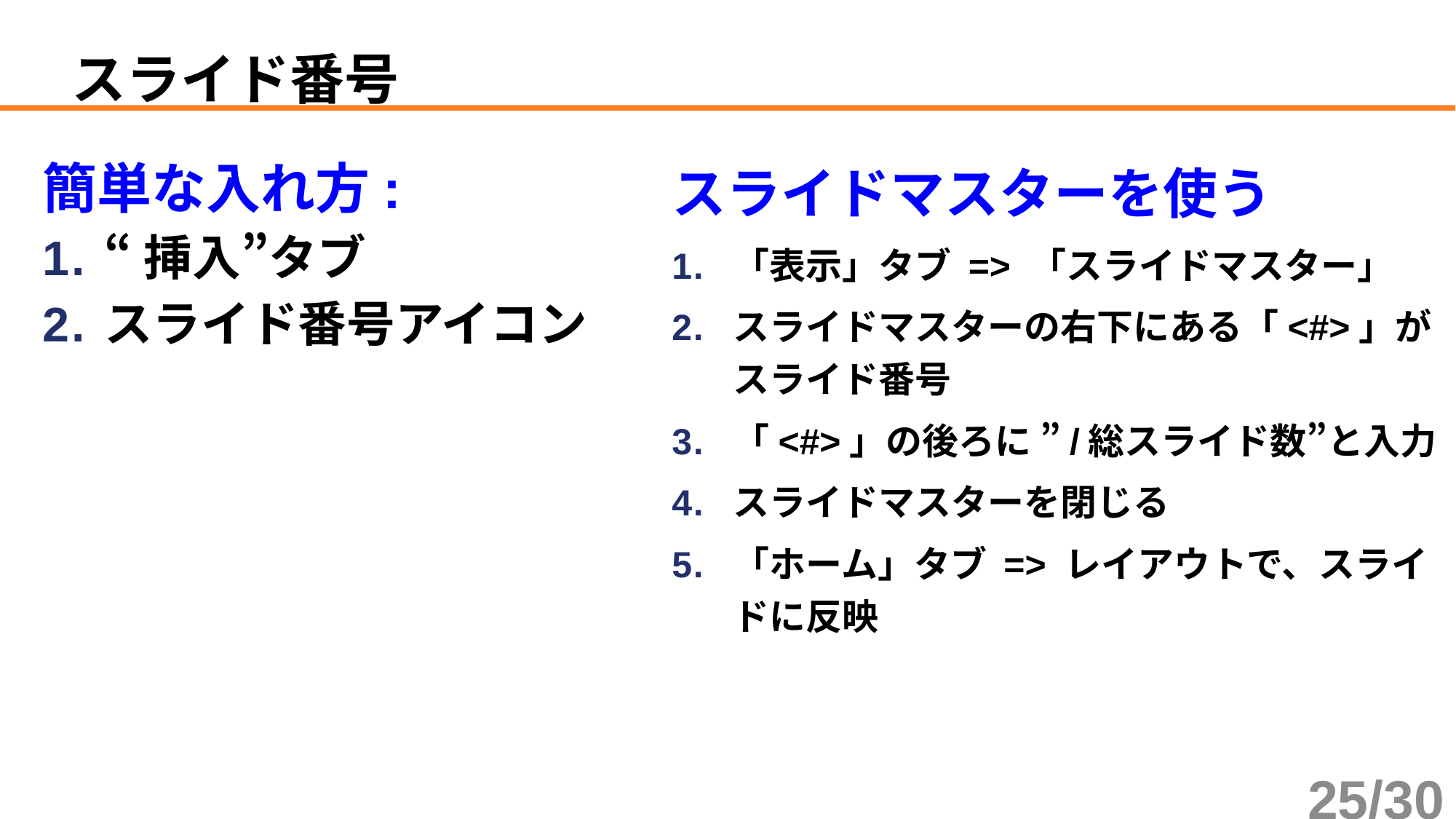

# スライド番号
スライドマスターを使う
「表示」タブ => 「スライドマスター」
スライドマスターの右下にある「<#>」がスライド番号
「<#>」の後ろに ”/総スライド数”と入力
スライドマスターを閉じる
「ホーム」タブ => レイアウトで、スライドに反映
簡単な入れ方:
“挿入”タブ
スライド番号アイコン

25/30